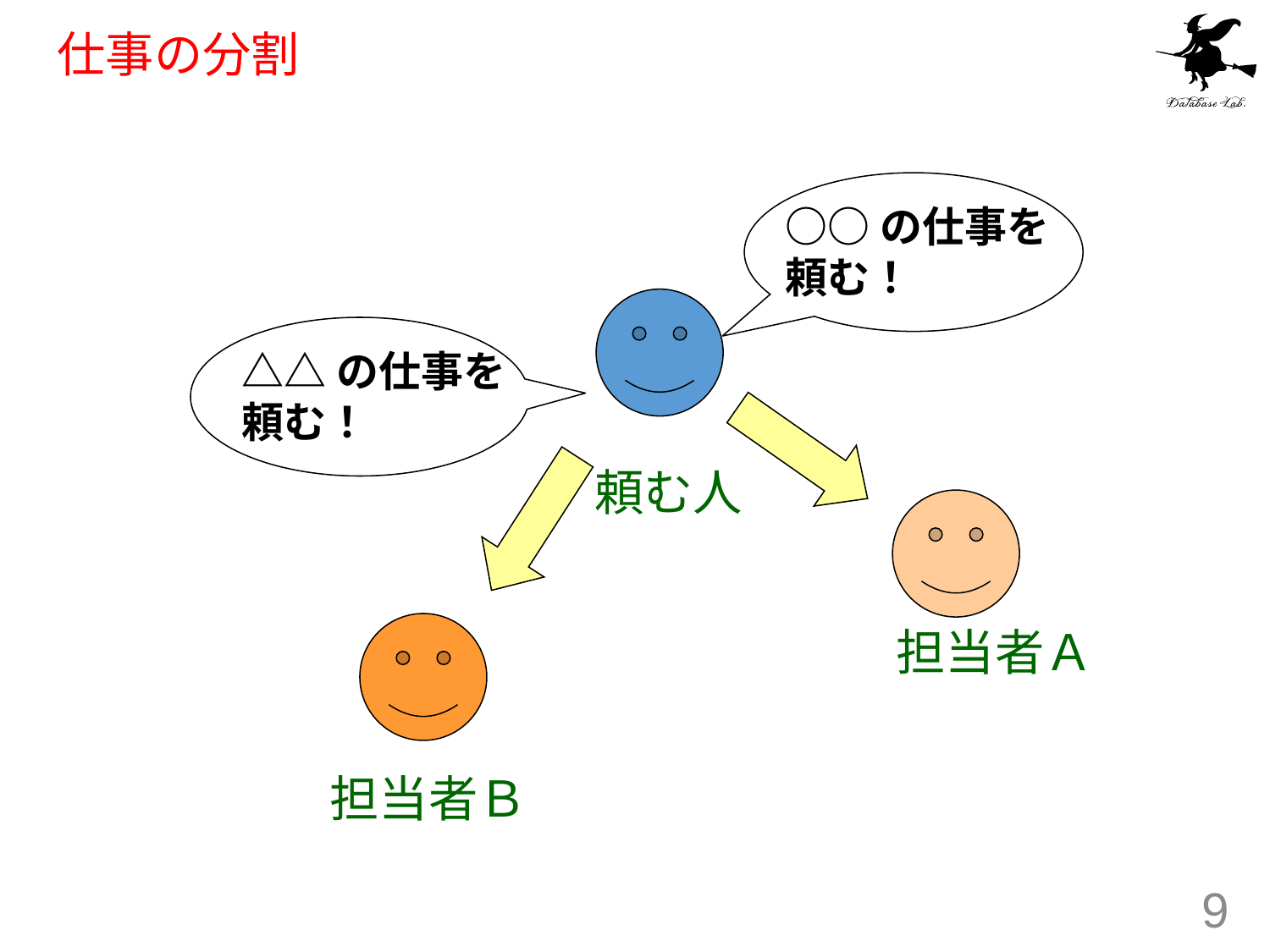

# 仕事の分割

○○の仕事を
頼む！

△△の仕事を
頼む！

頼む人

担当者Ａ
担当者Ｂ
9